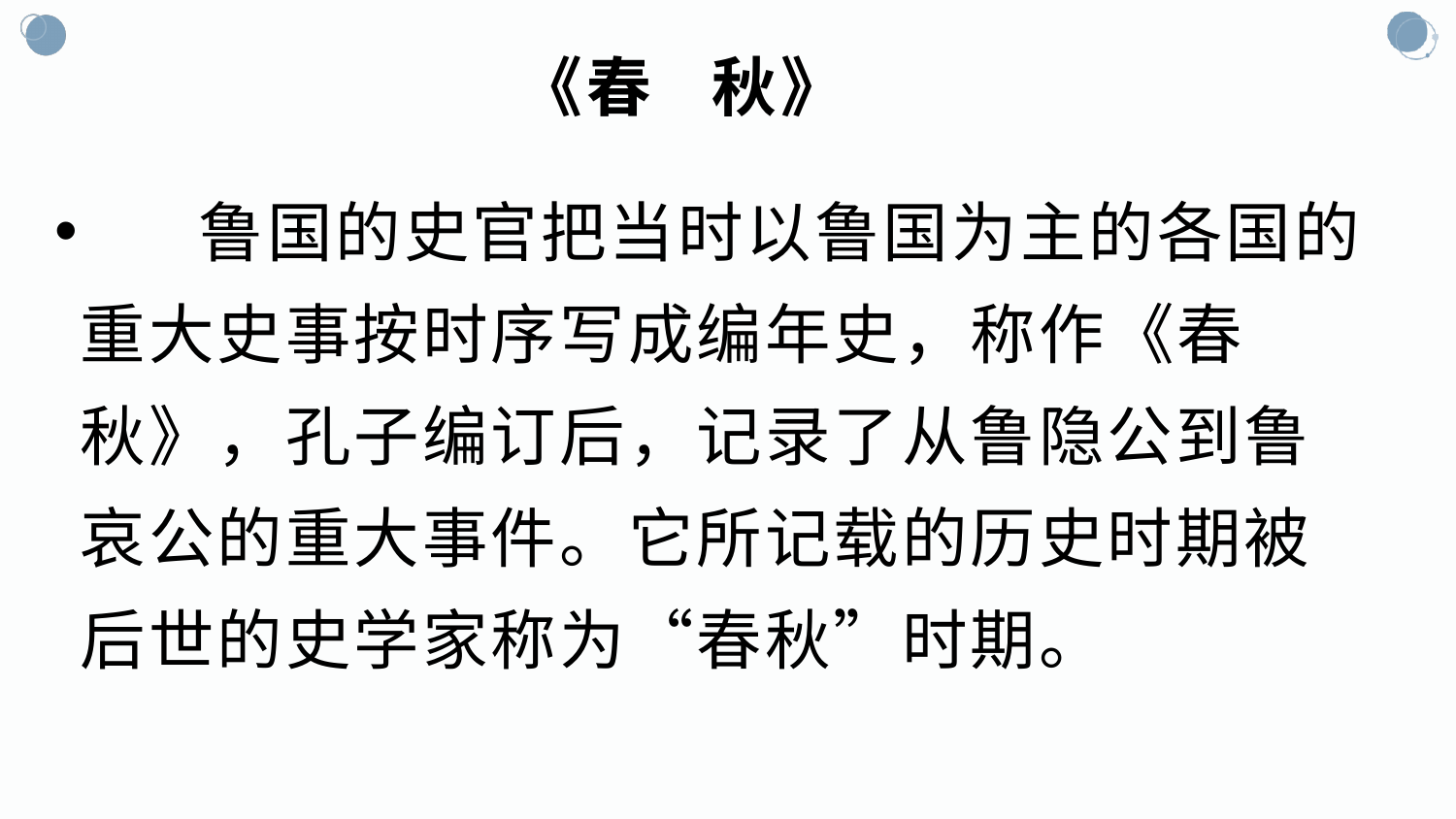

# 《春   秋》
      鲁国的史官把当时以鲁国为主的各国的重大史事按时序写成编年史，称作《春秋》，孔子编订后，记录了从鲁隐公到鲁哀公的重大事件。它所记载的历史时期被后世的史学家称为“春秋”时期。